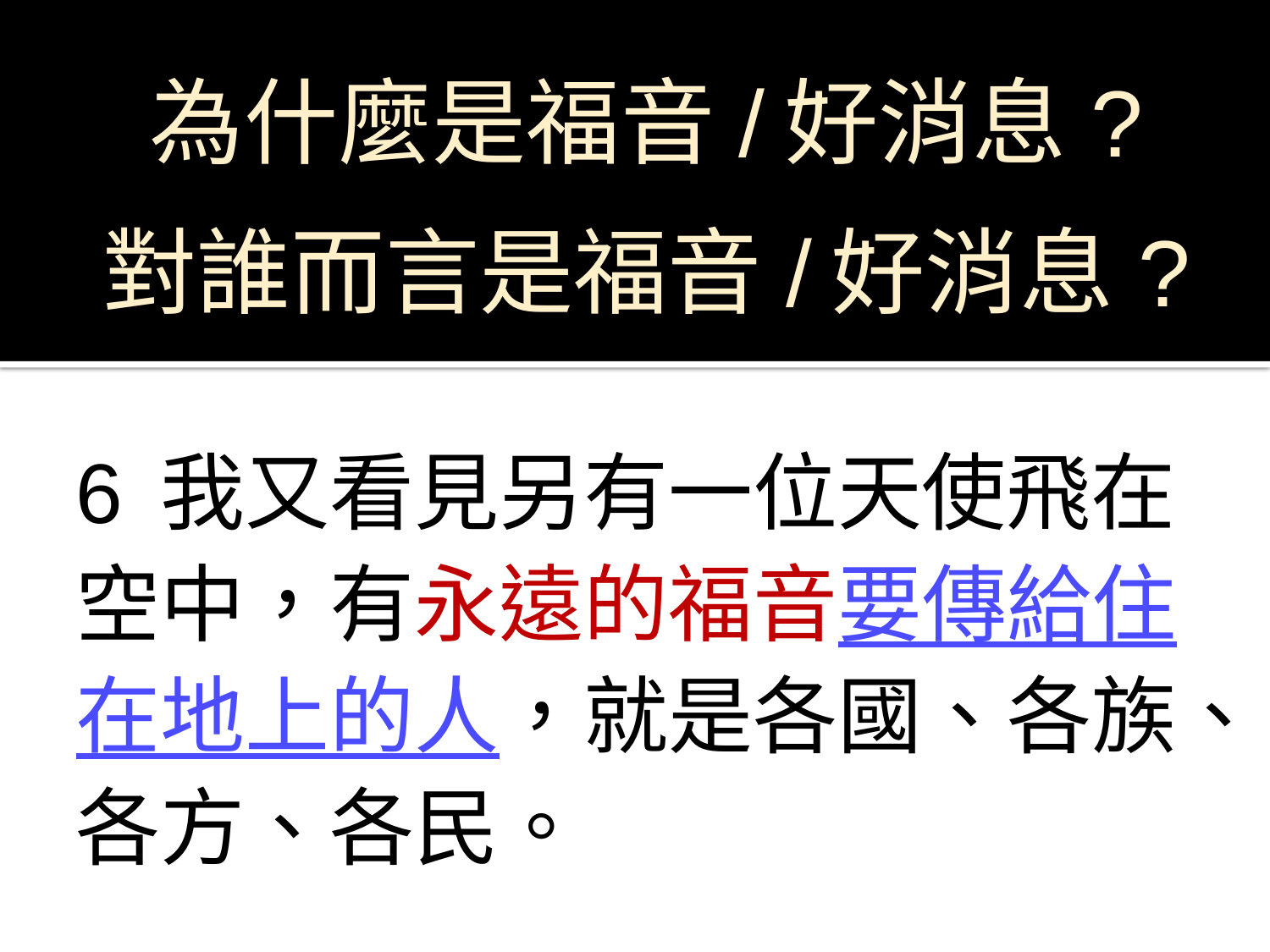

# 為什麼是福音/好消息? 對誰而言是福音/好消息?
6 我又看見另有一位天使飛在空中，有永遠的福音要傳給住在地上的人，就是各國、各族、各方、各民。